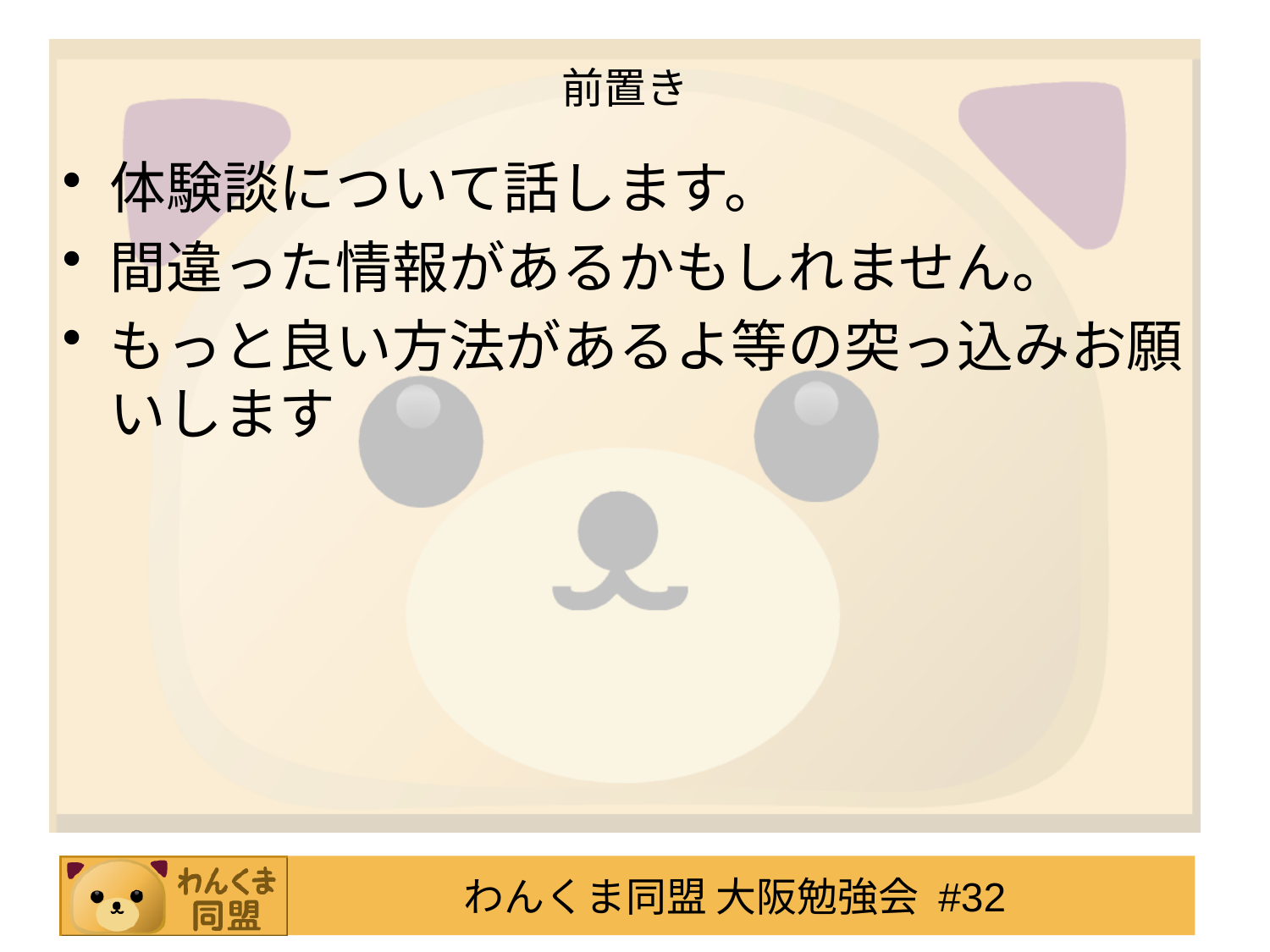

# 前置き
体験談について話します。
間違った情報があるかもしれません。
もっと良い方法があるよ等の突っ込みお願いします